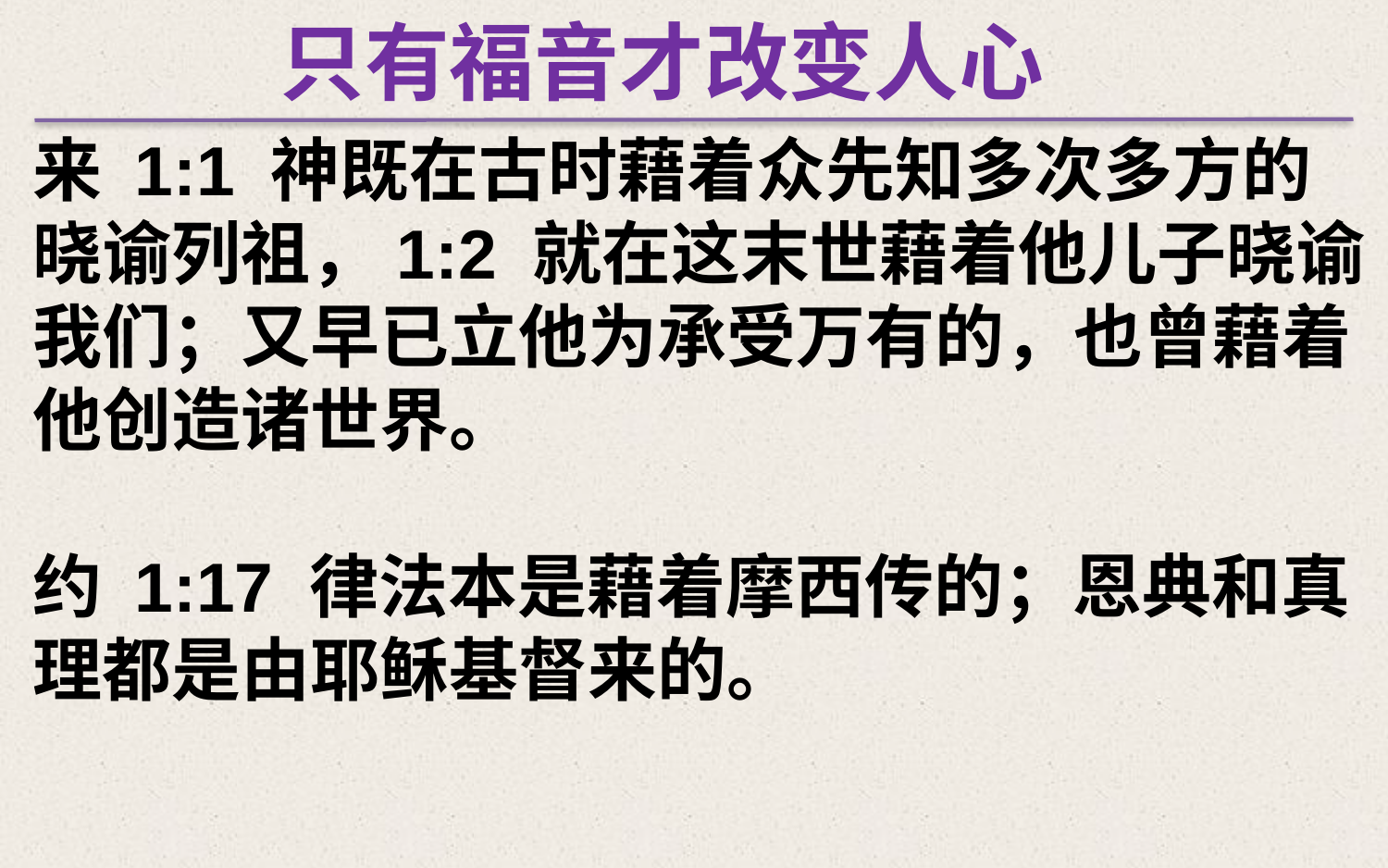

只有福音才改变人心
来 1:1 神既在古时藉着众先知多次多方的晓谕列祖，1:2 就在这末世藉着他儿子晓谕我们；又早已立他为承受万有的，也曾藉着他创造诸世界。

约 1:17 律法本是藉着摩西传的；恩典和真理都是由耶稣基督来的。